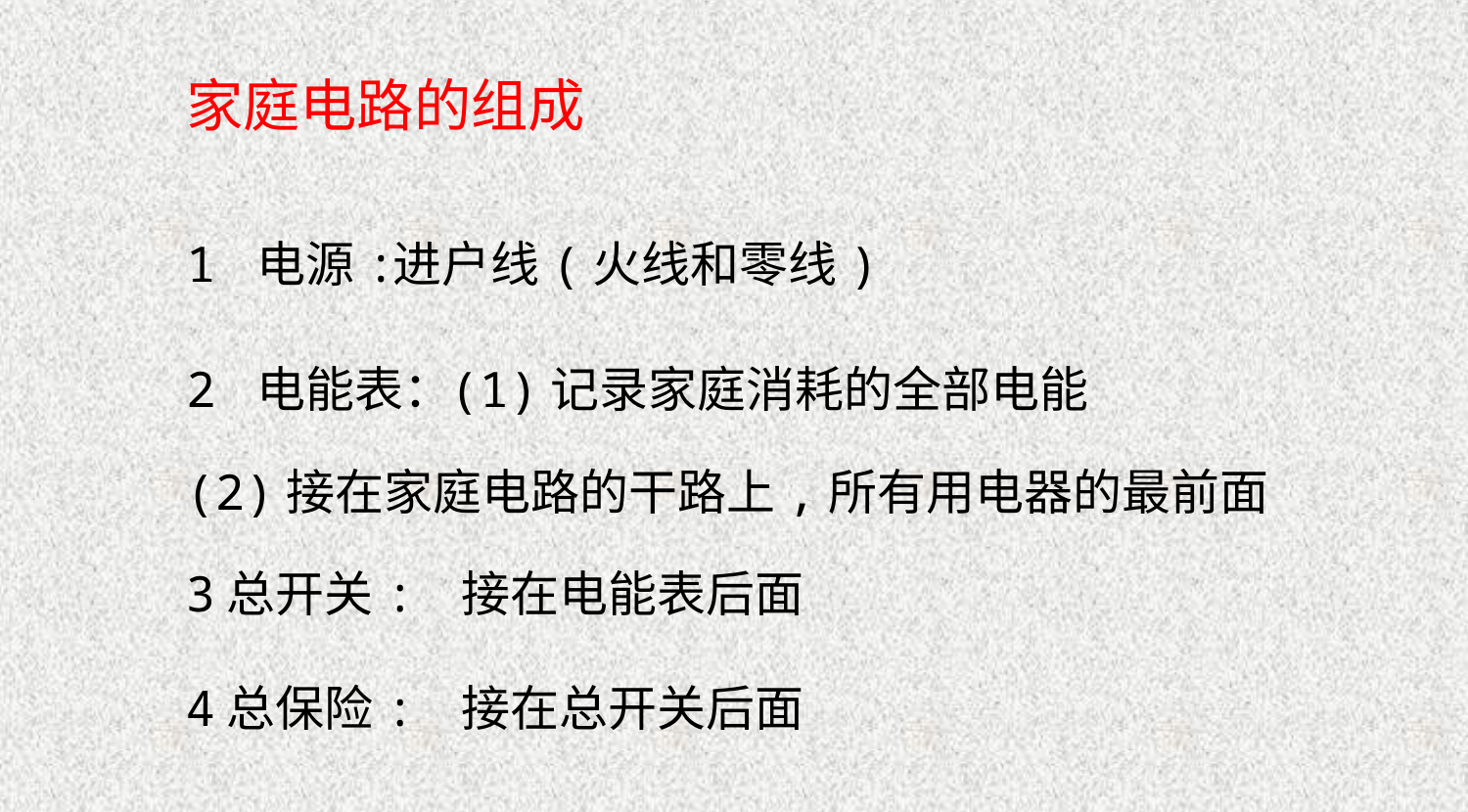

家庭电路的组成
1 电源:
进户线(火线和零线)
2 电能表：
(1)记录家庭消耗的全部电能
(2)接在家庭电路的干路上,所有用电器的最前面
3总开关:
接在电能表后面
4总保险:
接在总开关后面